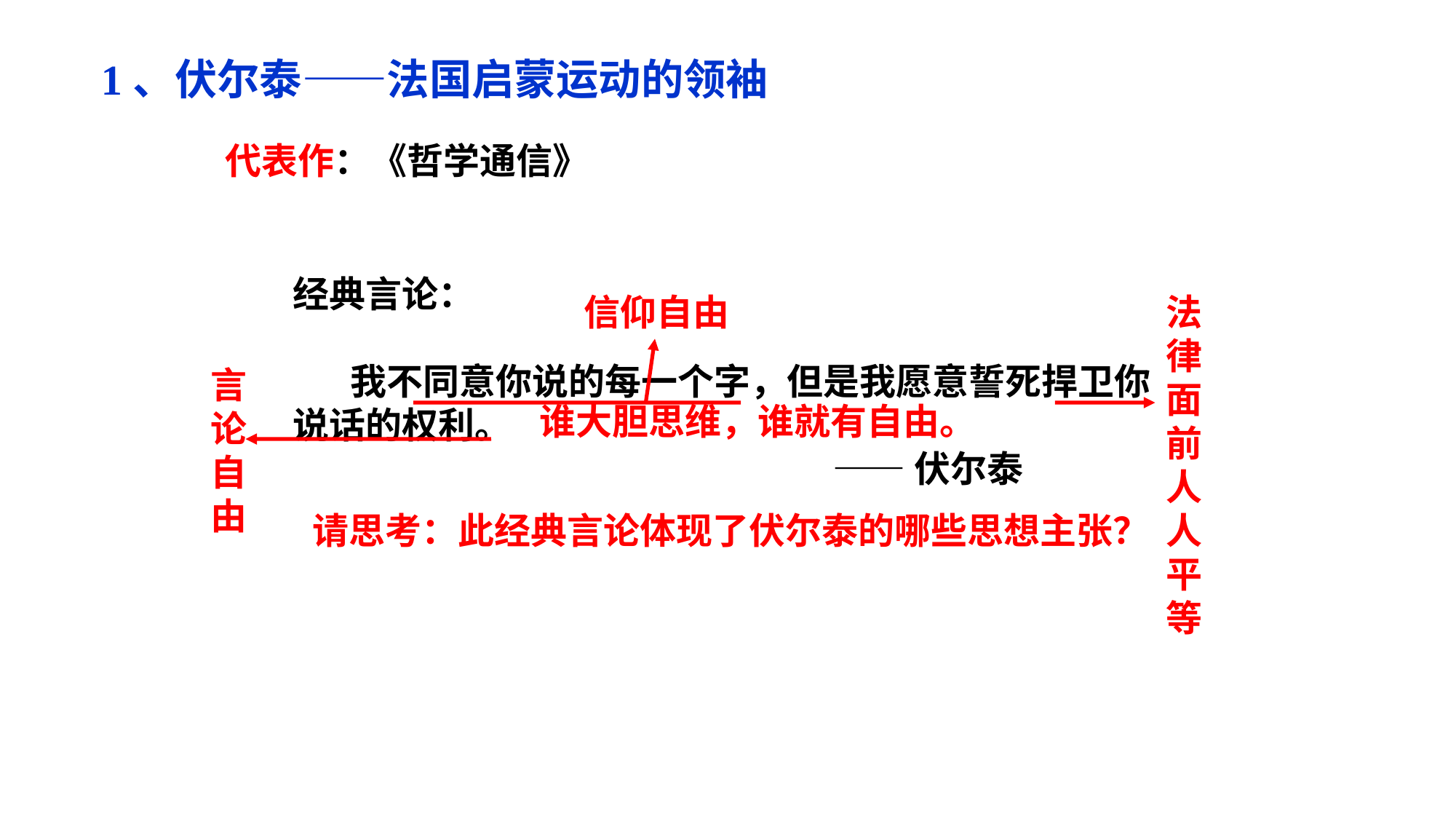

1、伏尔泰——法国启蒙运动的领袖
代表作：《哲学通信》
经典言论：

      我不同意你说的每一个字，但是我愿意誓死捍卫你说话的权利。
                                                                  ——伏尔泰
信仰自由

法律面前人人平等

言论自由

谁大胆思维，谁就有自由。
请思考：此经典言论体现了伏尔泰的哪些思想主张？